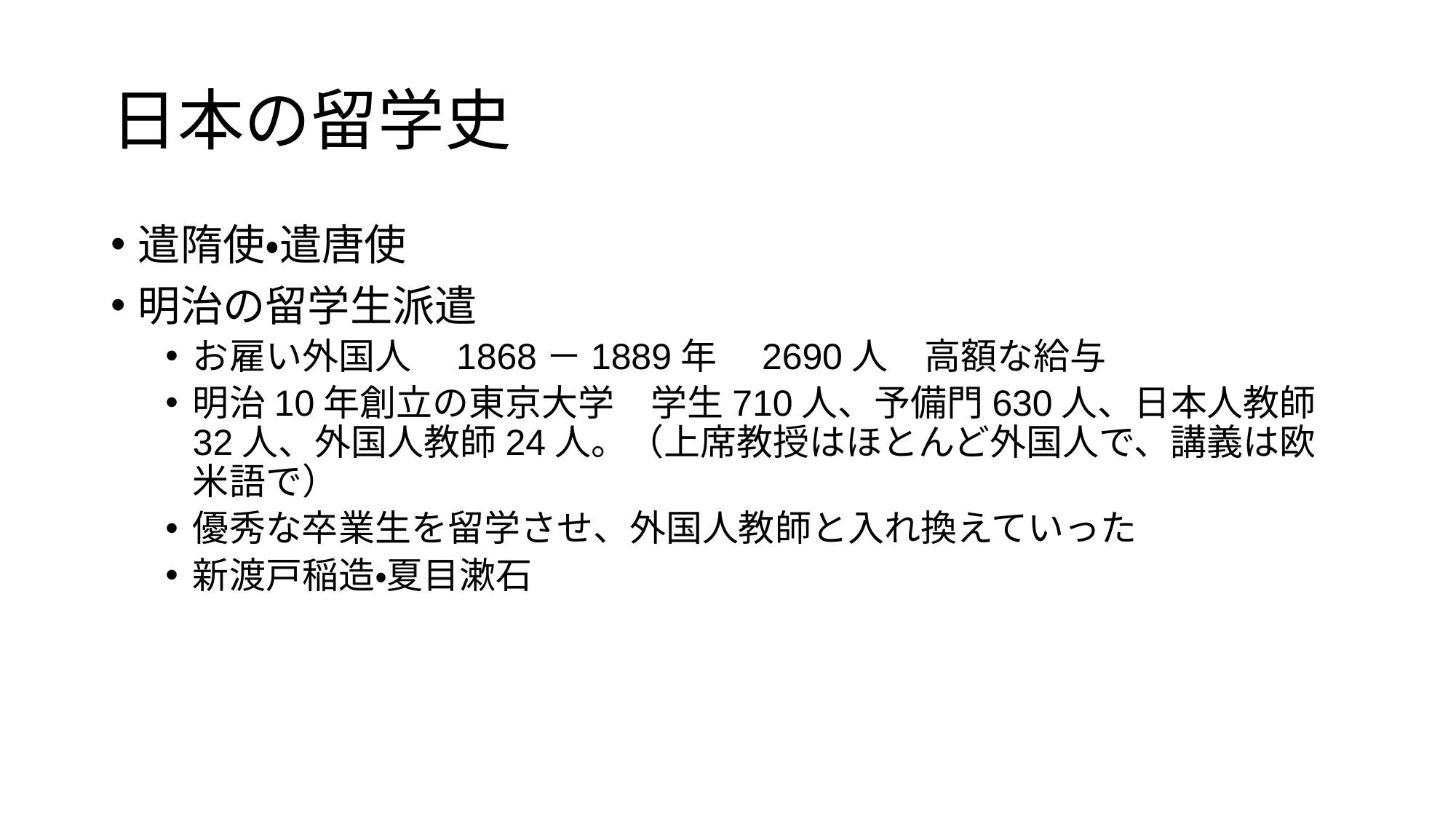

# 日本の留学史
遣隋使・遣唐使
明治の留学生派遣
お雇い外国人　1868－1889年　2690人　高額な給与
明治10年創立の東京大学　学生710人、予備門630人、日本人教師32人、外国人教師24人。（上席教授はほとんど外国人で、講義は欧米語で）
優秀な卒業生を留学させ、外国人教師と入れ換えていった
新渡戸稲造・夏目漱石